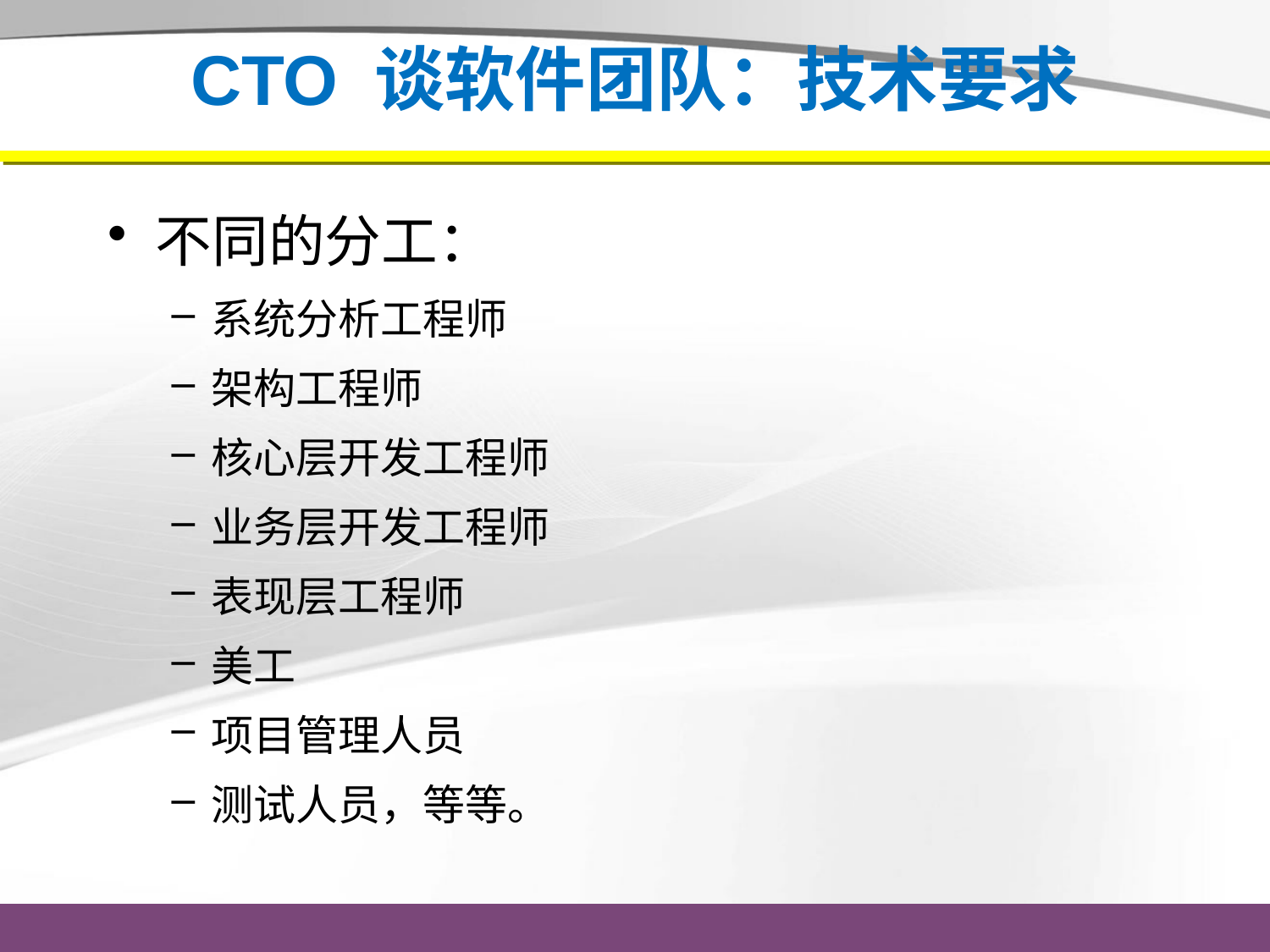

# CTO 谈软件团队：技术要求
不同的分工：
系统分析工程师
架构工程师
核心层开发工程师
业务层开发工程师
表现层工程师
美工
项目管理人员
测试人员，等等。